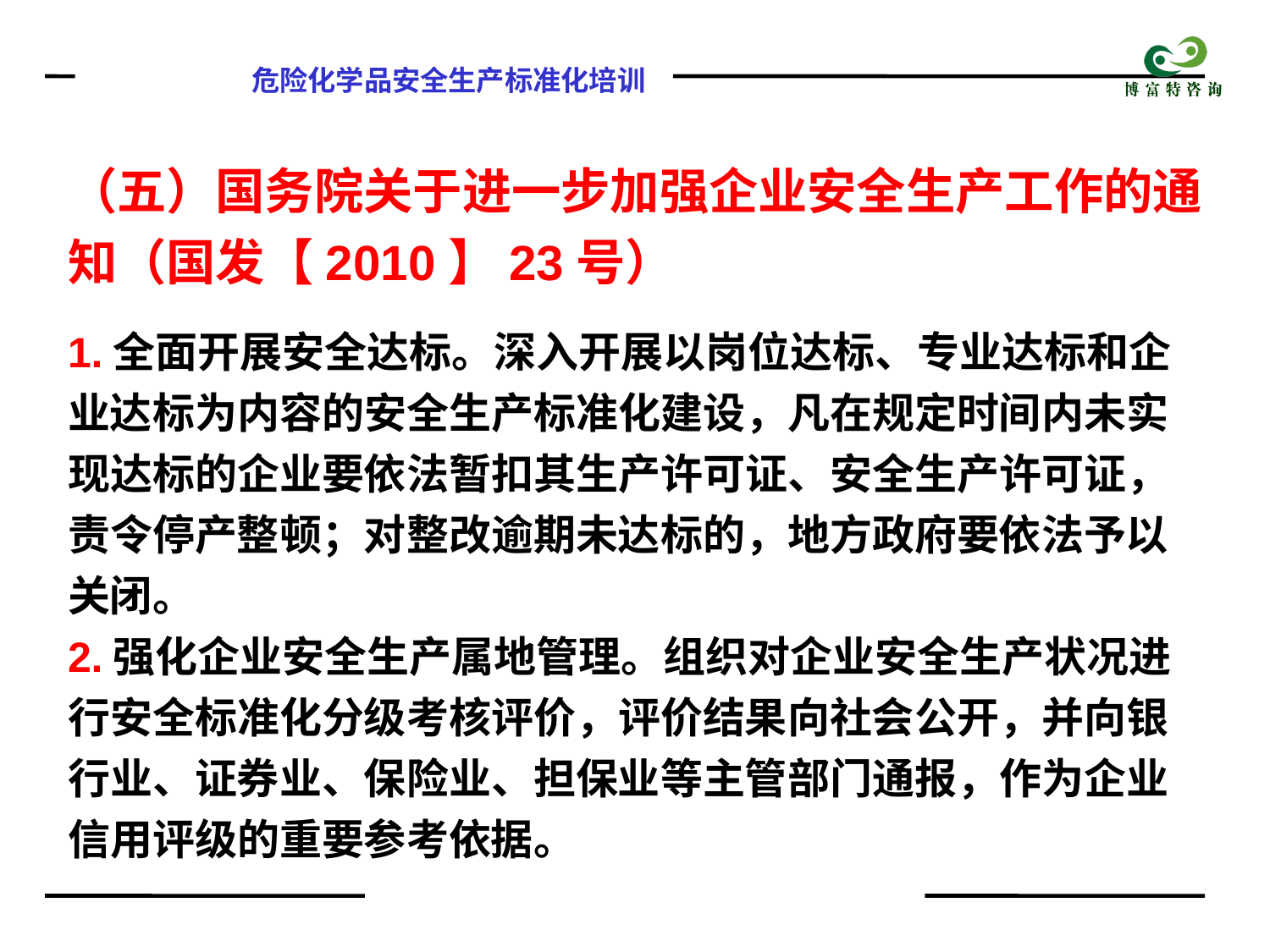

# （五）国务院关于进一步加强企业安全生产工作的通知（国发【2010】23号） 1.全面开展安全达标。深入开展以岗位达标、专业达标和企业达标为内容的安全生产标准化建设，凡在规定时间内未实现达标的企业要依法暂扣其生产许可证、安全生产许可证，责令停产整顿；对整改逾期未达标的，地方政府要依法予以关闭。 2.强化企业安全生产属地管理。组织对企业安全生产状况进行安全标准化分级考核评价，评价结果向社会公开，并向银行业、证券业、保险业、担保业等主管部门通报，作为企业信用评级的重要参考依据。